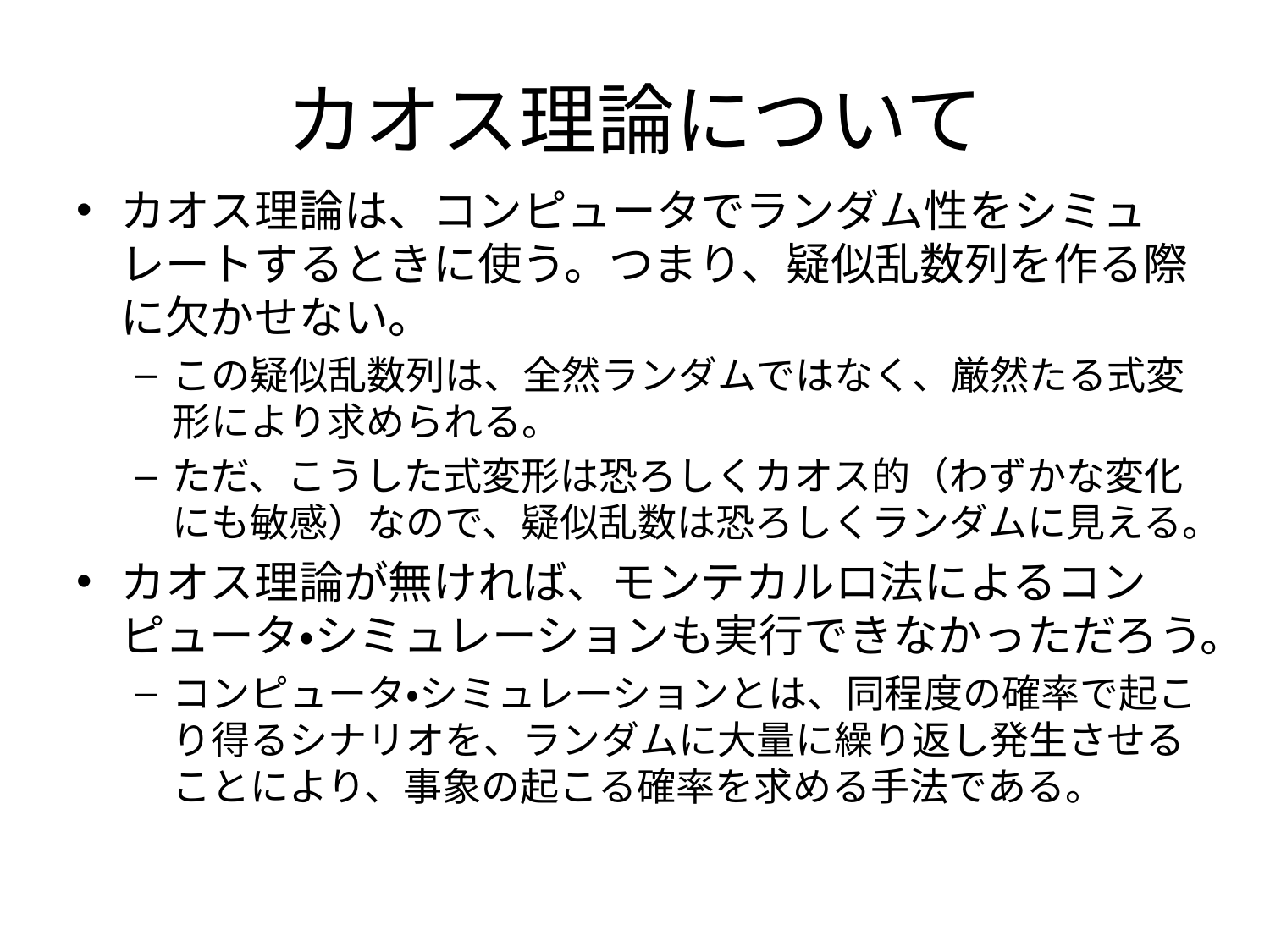

# カオス理論について
カオス理論は、コンピュータでランダム性をシミュレートするときに使う。つまり、疑似乱数列を作る際に欠かせない。
この疑似乱数列は、全然ランダムではなく、厳然たる式変形により求められる。
ただ、こうした式変形は恐ろしくカオス的（わずかな変化にも敏感）なので、疑似乱数は恐ろしくランダムに見える。
カオス理論が無ければ、モンテカルロ法によるコンピュータ・シミュレーションも実行できなかっただろう。
コンピュータ・シミュレーションとは、同程度の確率で起こり得るシナリオを、ランダムに大量に繰り返し発生させることにより、事象の起こる確率を求める手法である。